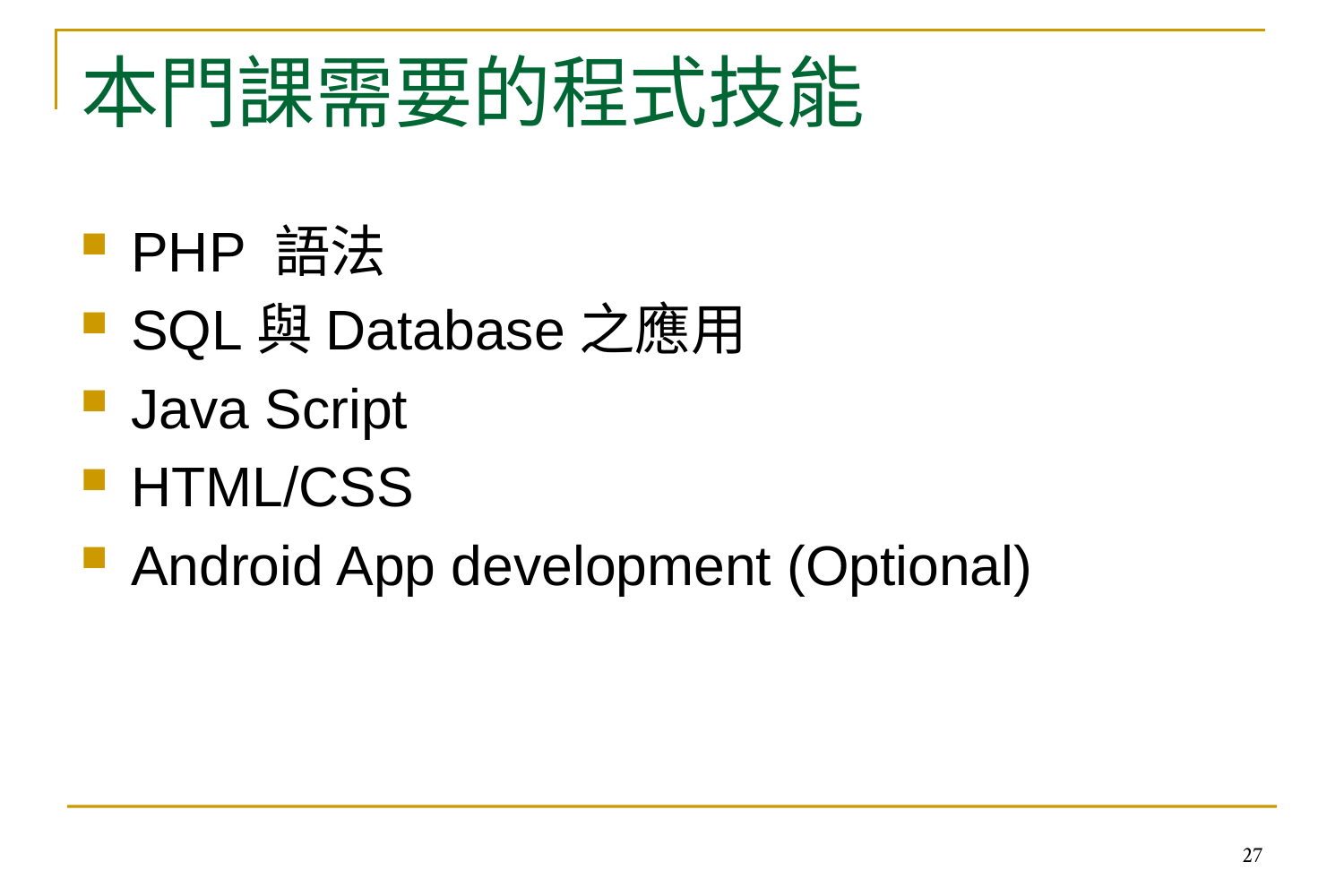

# 本門課需要的程式技能
PHP 語法
SQL與Database之應用
Java Script
HTML/CSS
Android App development (Optional)

27